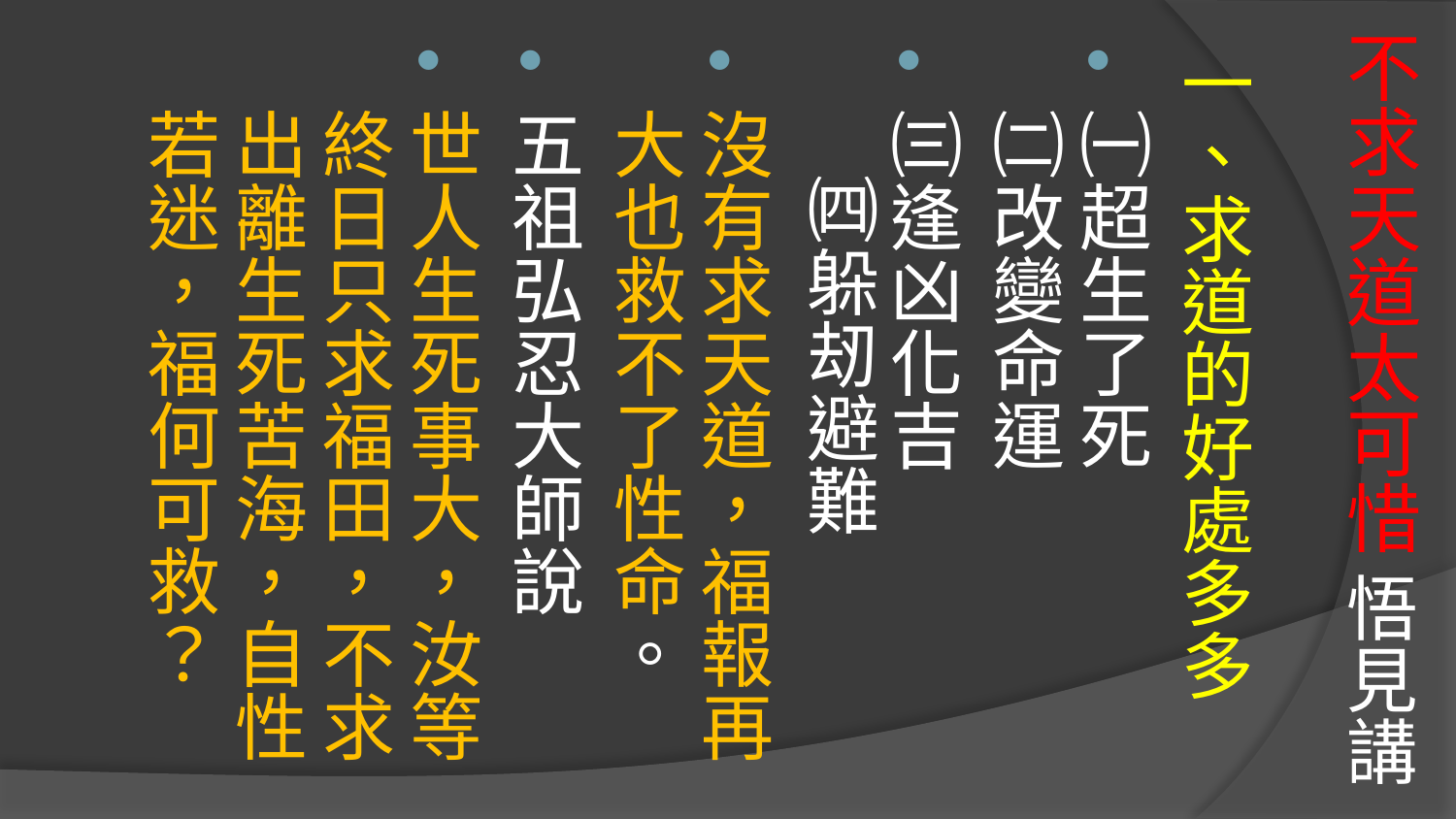

# 不求天道太可惜 悟見講
一、求道的好處多多
㈠超生了死                ㈡改變命運
㈢逢凶化吉                       ㈣躲刼避難
沒有求天道，福報再大也救不了性命。
五祖弘忍大師說
世人生死事大，汝等終日只求福田，不求出離生死苦海，自性若迷，福何可救？